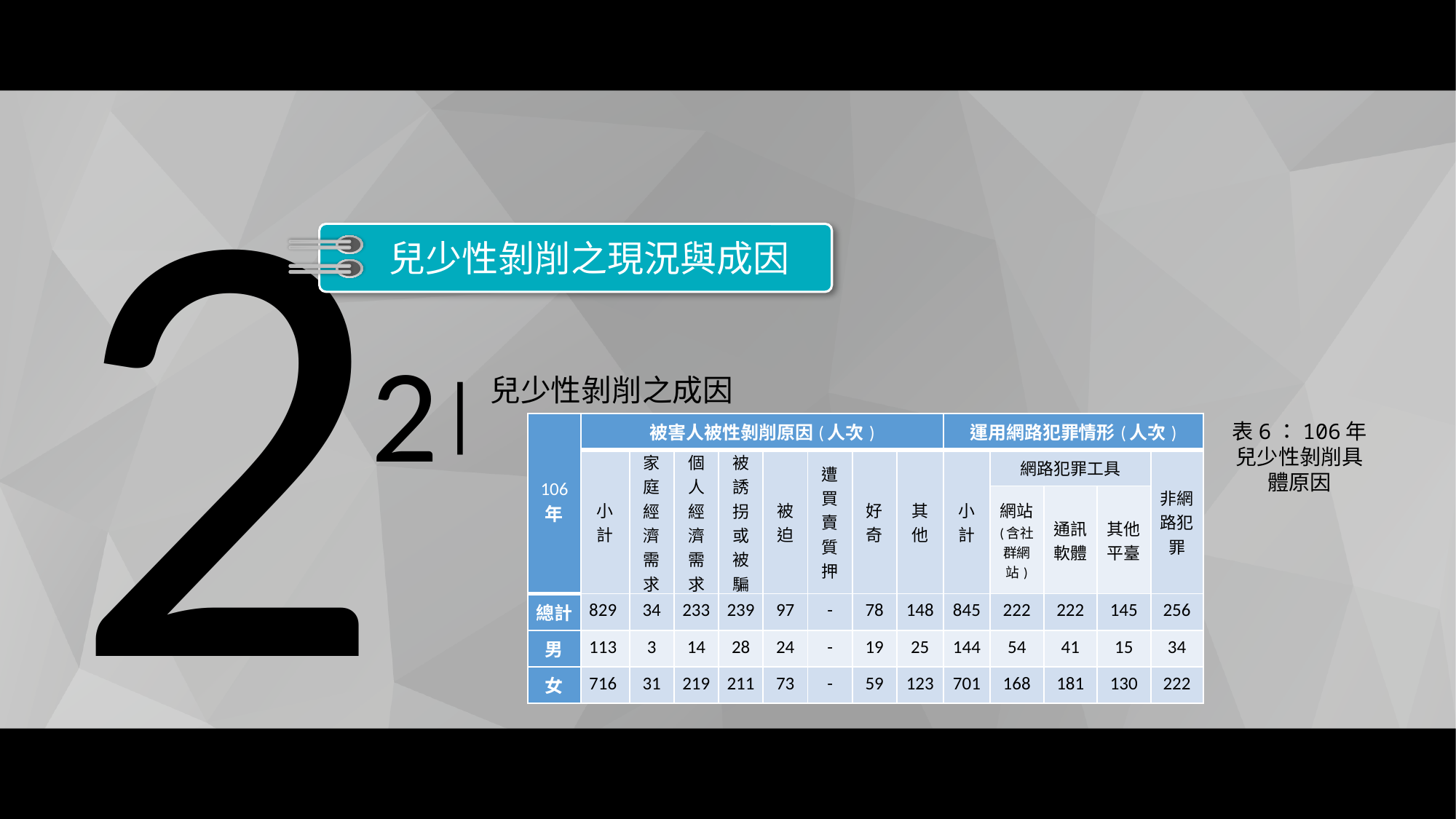

2

兒少性剝削之現況與成因
2
|
兒少性剝削之成因
表6：106年兒少性剝削具體原因
| 106 年 | 被害人被性剝削原因(人次) |  |  |  |  |  |  |  | 運用網路犯罪情形(人次) |  |  |  |  |
| --- | --- | --- | --- | --- | --- | --- | --- | --- | --- | --- | --- | --- | --- |
|  | 小計 | 家庭經濟需求 | 個人經濟需求 | 被誘拐或被騙 | 被迫 | 遭買賣質押 | 好奇 | 其他 | 小計 | 網路犯罪工具 |  |  | 非網路犯罪 |
|  |  |  |  |  |  |  |  |  |  | 網站 (含社群網站) | 通訊軟體 | 其他平臺 |  |
| 總計 | 829 | 34 | 233 | 239 | 97 | - | 78 | 148 | 845 | 222 | 222 | 145 | 256 |
| 男 | 113 | 3 | 14 | 28 | 24 | - | 19 | 25 | 144 | 54 | 41 | 15 | 34 |
| 女 | 716 | 31 | 219 | 211 | 73 | - | 59 | 123 | 701 | 168 | 181 | 130 | 222 |